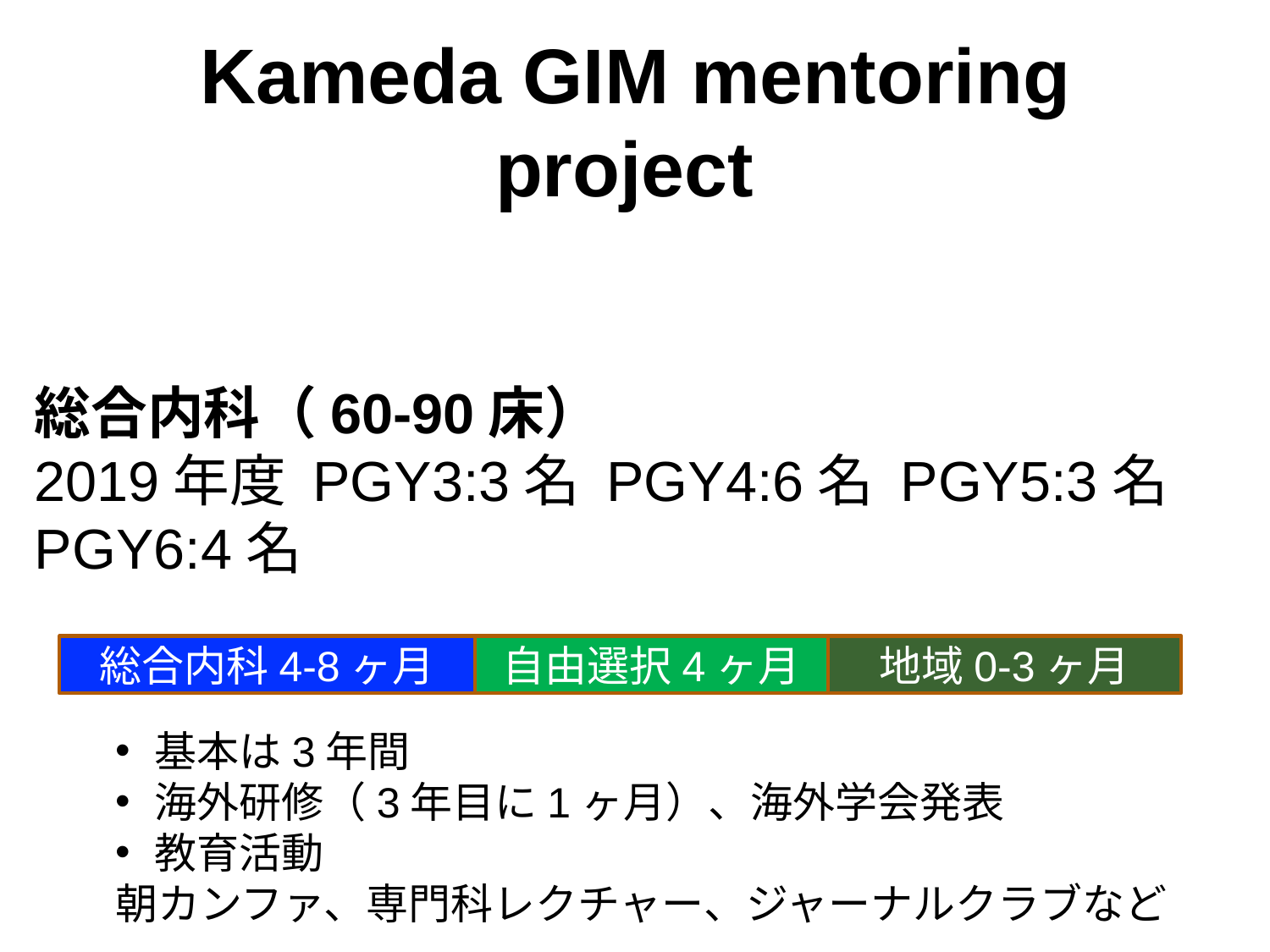

# Kameda GIM mentoring project
総合内科（60-90床）
2019年度 PGY3:3名 PGY4:6名 PGY5:3名 PGY6:4名
総合内科4-8ヶ月
自由選択4ヶ月
地域0-3ヶ月
基本は3年間
海外研修（3年目に1ヶ月）、海外学会発表
教育活動
朝カンファ、専門科レクチャー、ジャーナルクラブなど